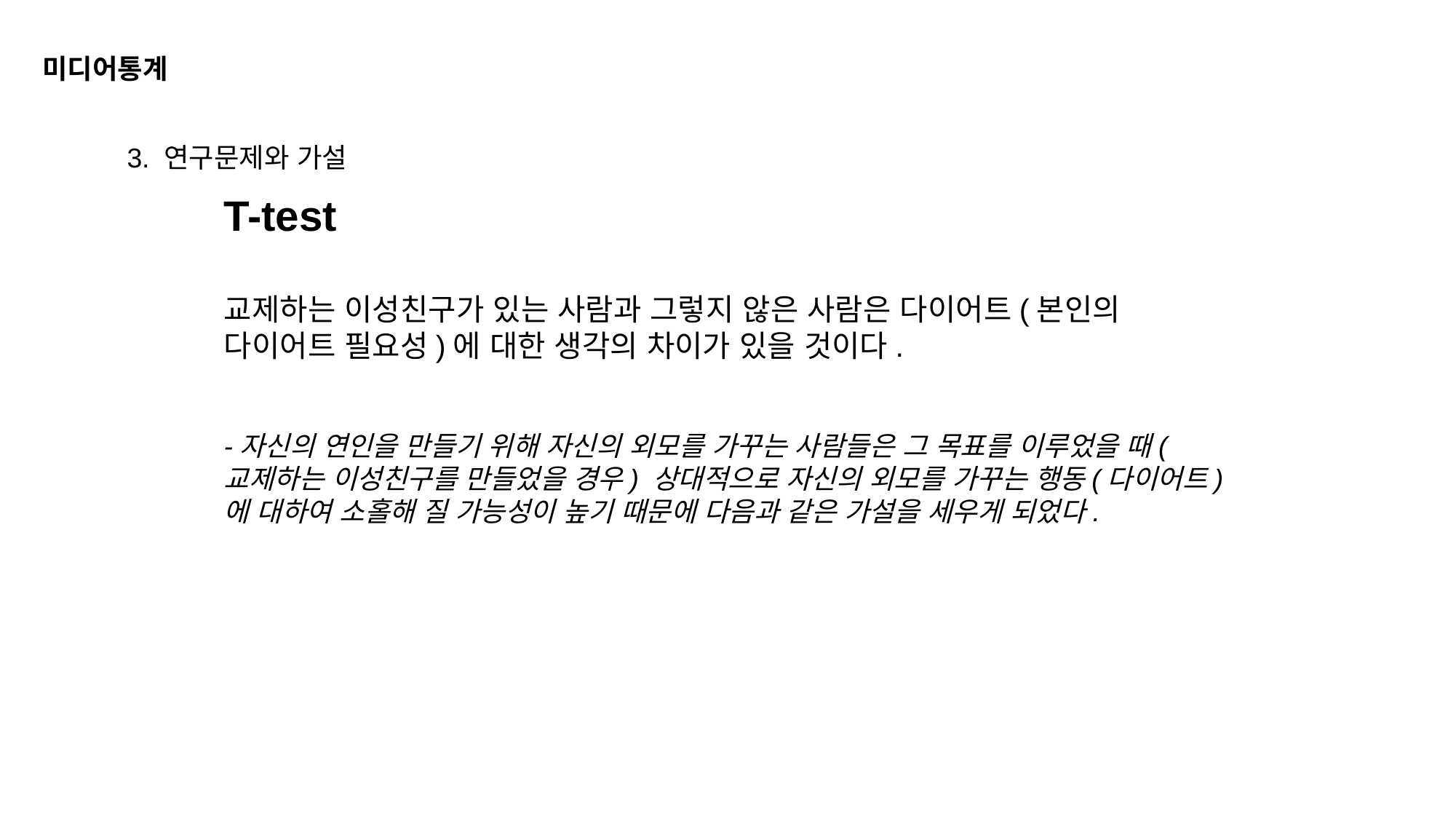

미디어통계
3. 연구문제와 가설
T-test

교제하는 이성친구가 있는 사람과 그렇지 않은 사람은 다이어트(본인의 다이어트 필요성)에 대한 생각의 차이가 있을 것이다.

-자신의 연인을 만들기 위해 자신의 외모를 가꾸는 사람들은 그 목표를 이루었을 때(교제하는 이성친구를 만들었을 경우) 상대적으로 자신의 외모를 가꾸는 행동(다이어트)에 대하여 소홀해 질 가능성이 높기 때문에 다음과 같은 가설을 세우게 되었다.